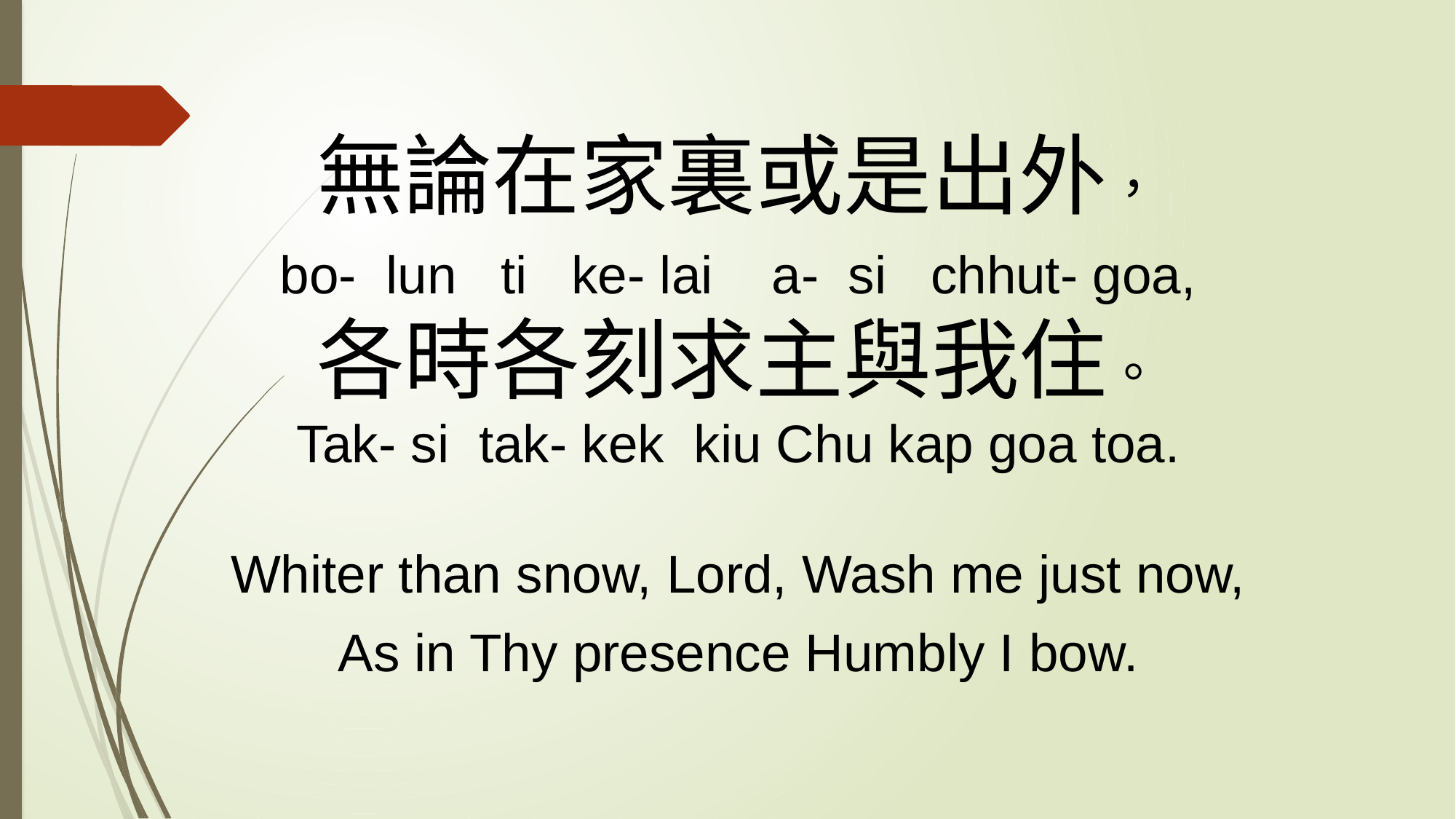

無論在家裏或是出外，
bo-  lun   ti   ke- lai    a-  si   chhut- goa,
各時各刻求主與我住。
Tak- si  tak- kek  kiu Chu kap goa toa.
Whiter than snow, Lord, Wash me just now,
As in Thy presence Humbly I bow.